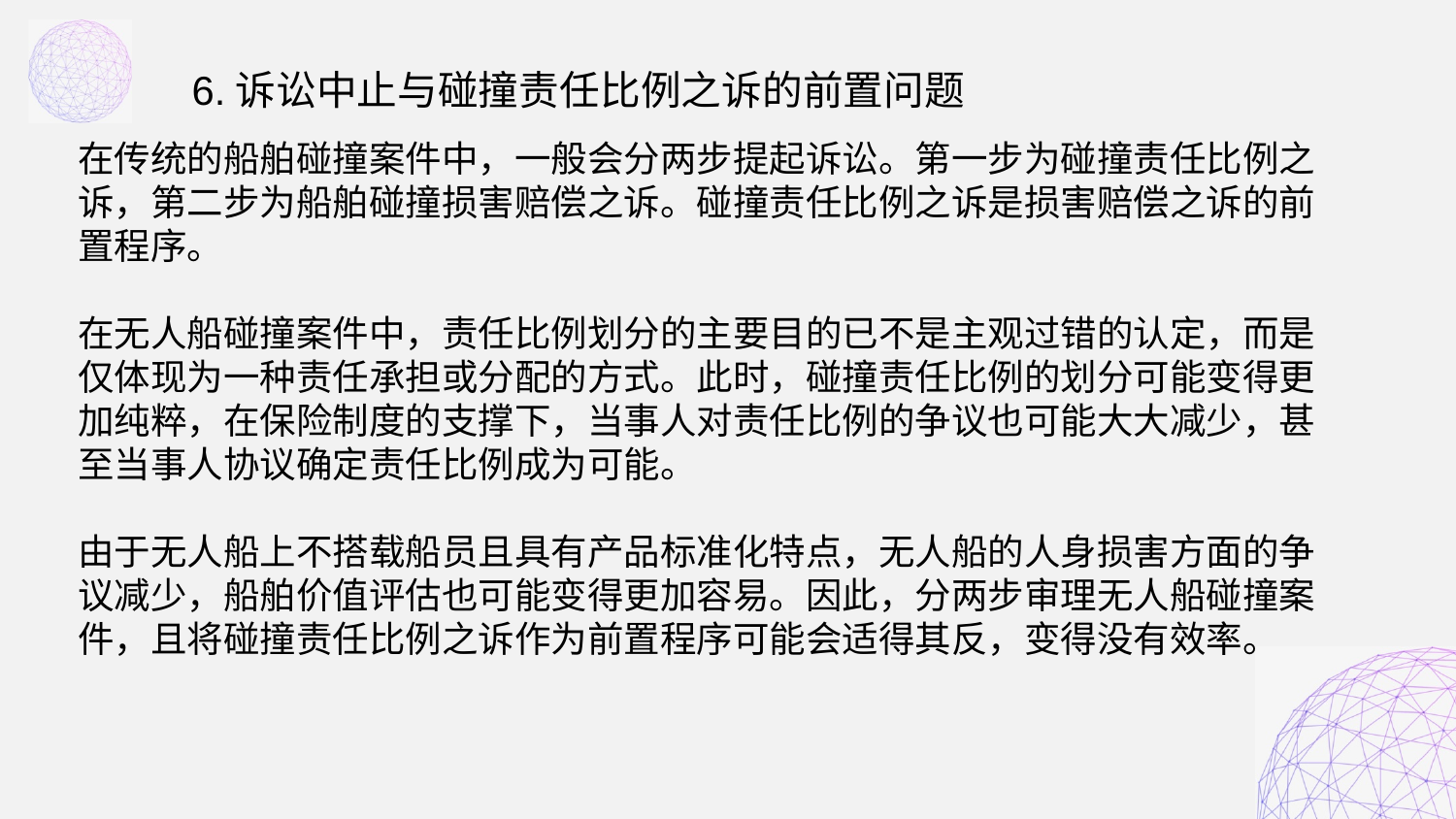

6.诉讼中止与碰撞责任比例之诉的前置问题
在传统的船舶碰撞案件中，一般会分两步提起诉讼。第一步为碰撞责任比例之诉，第二步为船舶碰撞损害赔偿之诉。碰撞责任比例之诉是损害赔偿之诉的前置程序。

在无人船碰撞案件中，责任比例划分的主要目的已不是主观过错的认定，而是仅体现为一种责任承担或分配的方式。此时，碰撞责任比例的划分可能变得更加纯粹，在保险制度的支撑下，当事人对责任比例的争议也可能大大减少，甚至当事人协议确定责任比例成为可能。

由于无人船上不搭载船员且具有产品标准化特点，无人船的人身损害方面的争议减少，船舶价值评估也可能变得更加容易。因此，分两步审理无人船碰撞案件，且将碰撞责任比例之诉作为前置程序可能会适得其反，变得没有效率。